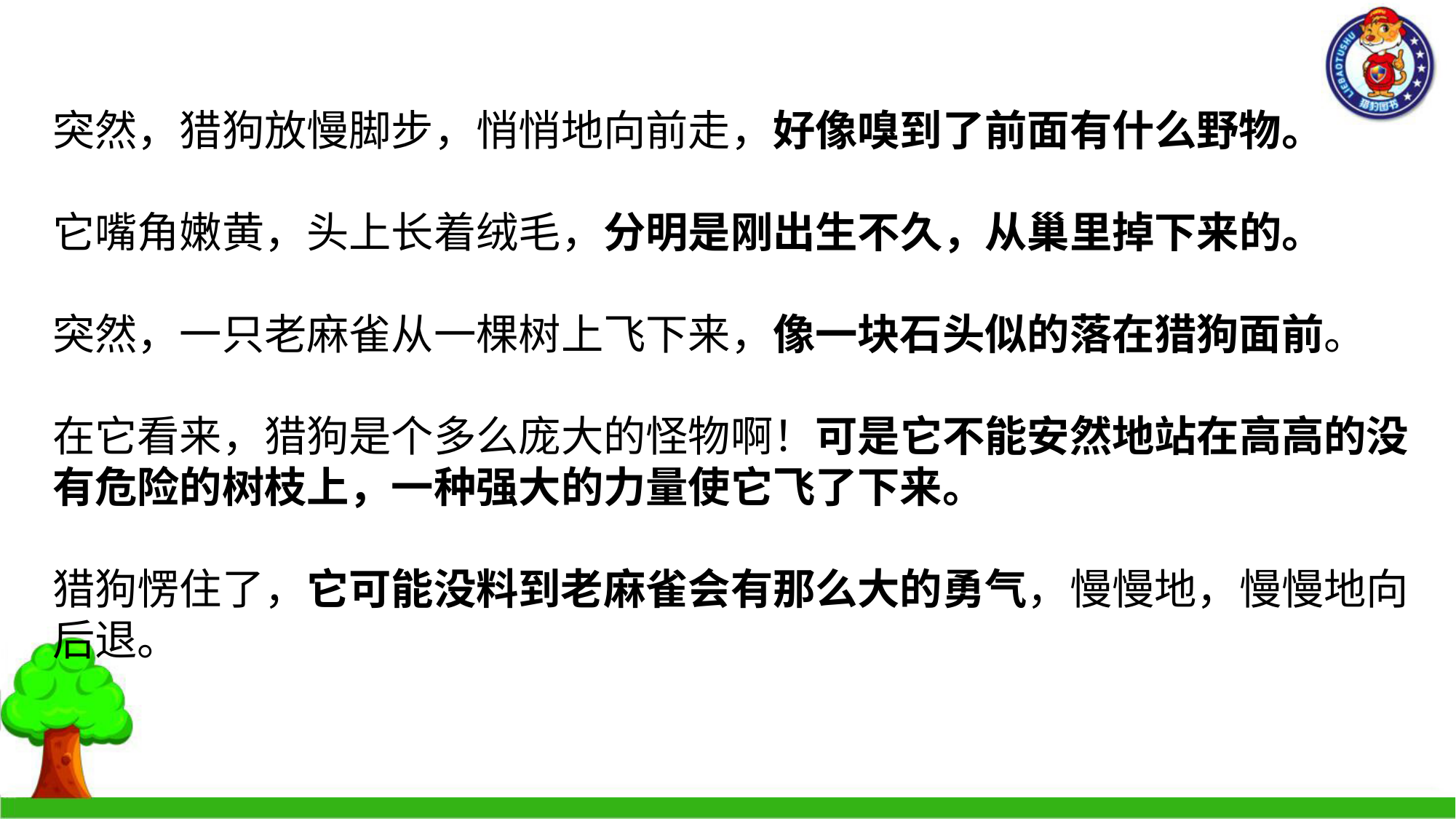

突然，猎狗放慢脚步，悄悄地向前走，好像嗅到了前面有什么野物。

它嘴角嫩黄，头上长着绒毛，分明是刚出生不久，从巢里掉下来的。

突然，一只老麻雀从一棵树上飞下来，像一块石头似的落在猎狗面前。

在它看来，猎狗是个多么庞大的怪物啊！可是它不能安然地站在高高的没有危险的树枝上，一种强大的力量使它飞了下来。

猎狗愣住了，它可能没料到老麻雀会有那么大的勇气，慢慢地，慢慢地向后退。